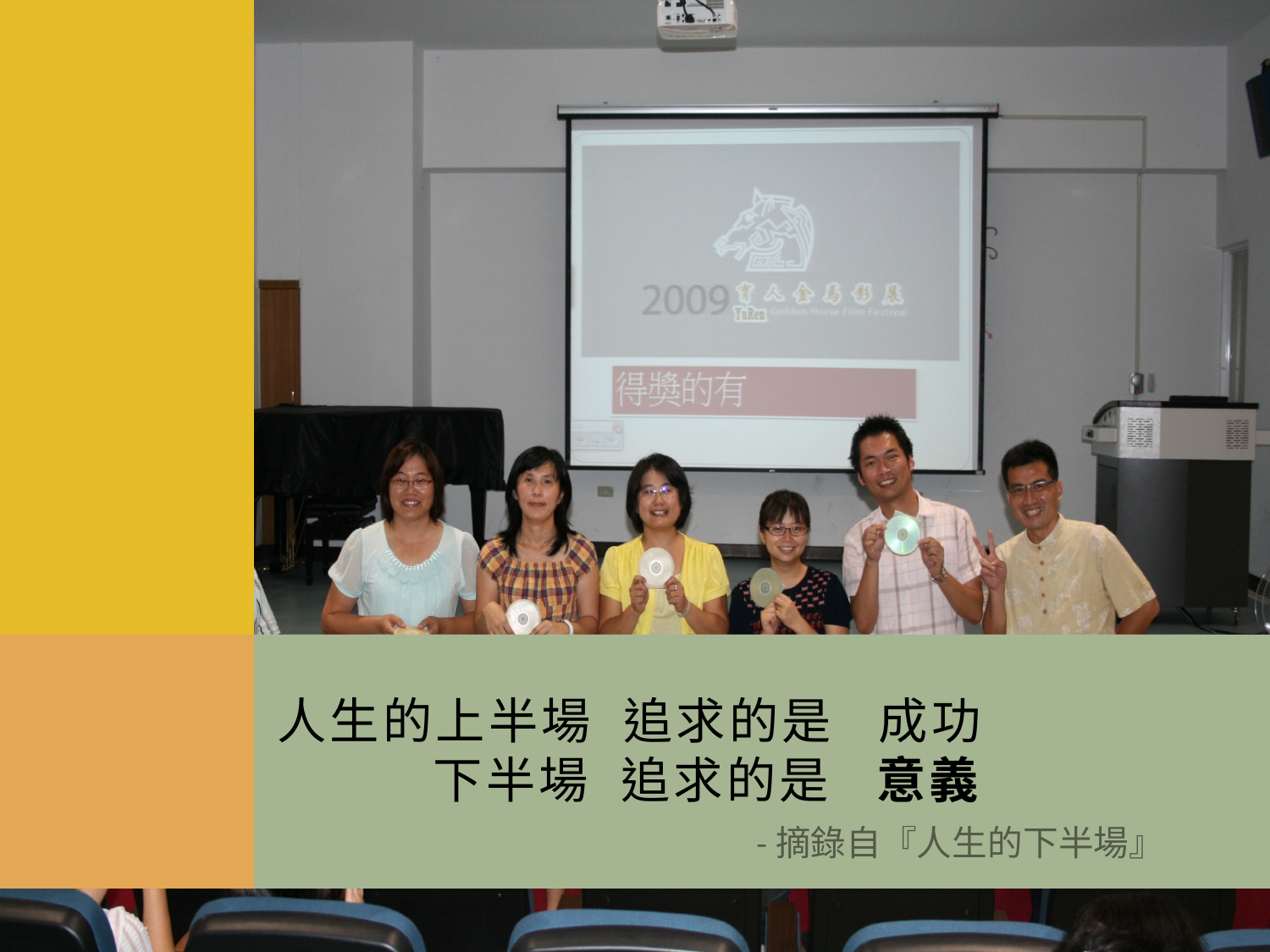

# 人生的上半場  追求的是   成功 下半場  追求的是   意義
-摘錄自『人生的下半場』